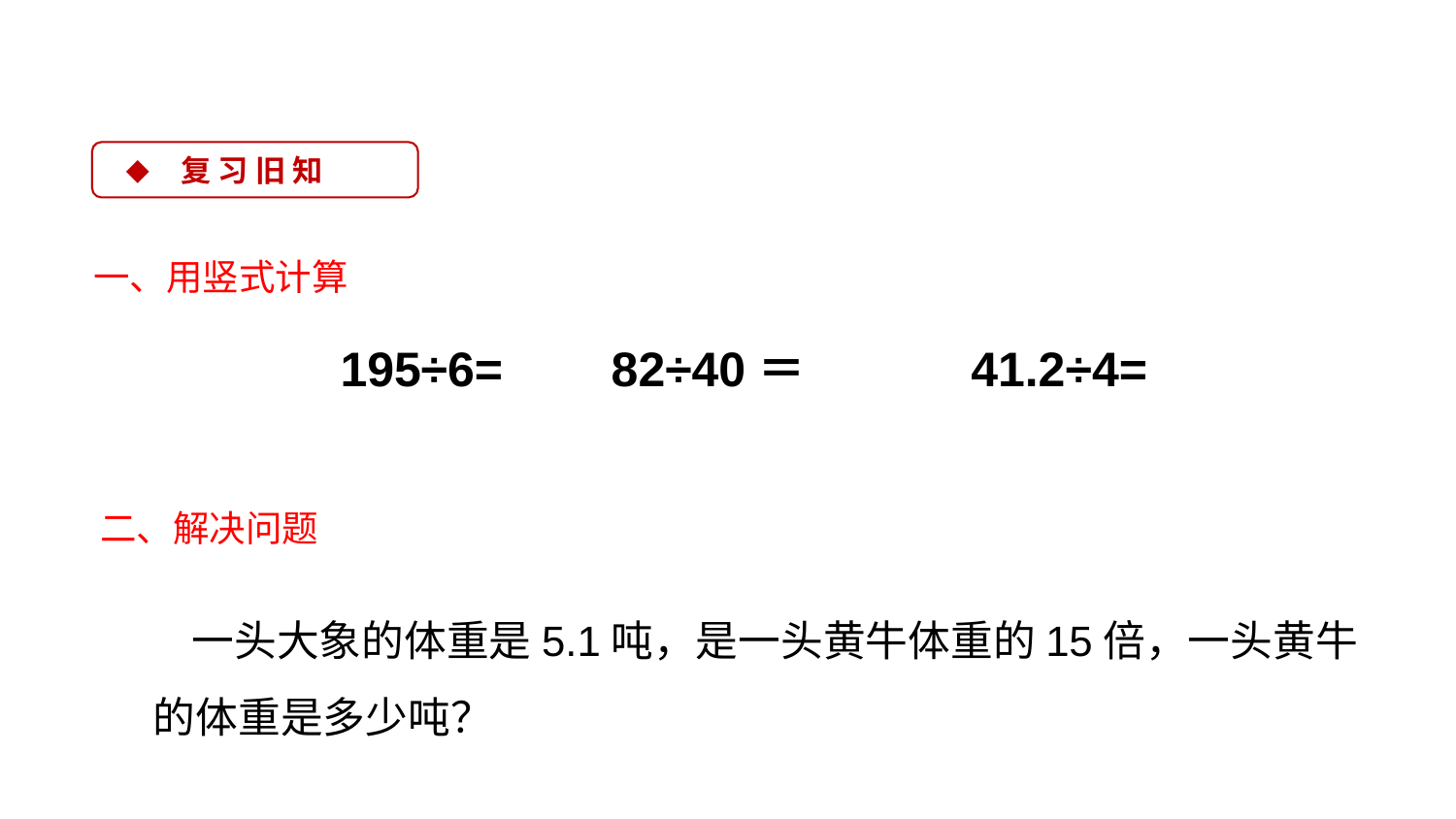

复 习 旧 知
一、用竖式计算
195÷6=        82÷40＝              41.2÷4=
二、解决问题
   一头大象的体重是5.1吨，是一头黄牛体重的15倍，一头黄牛的体重是多少吨？